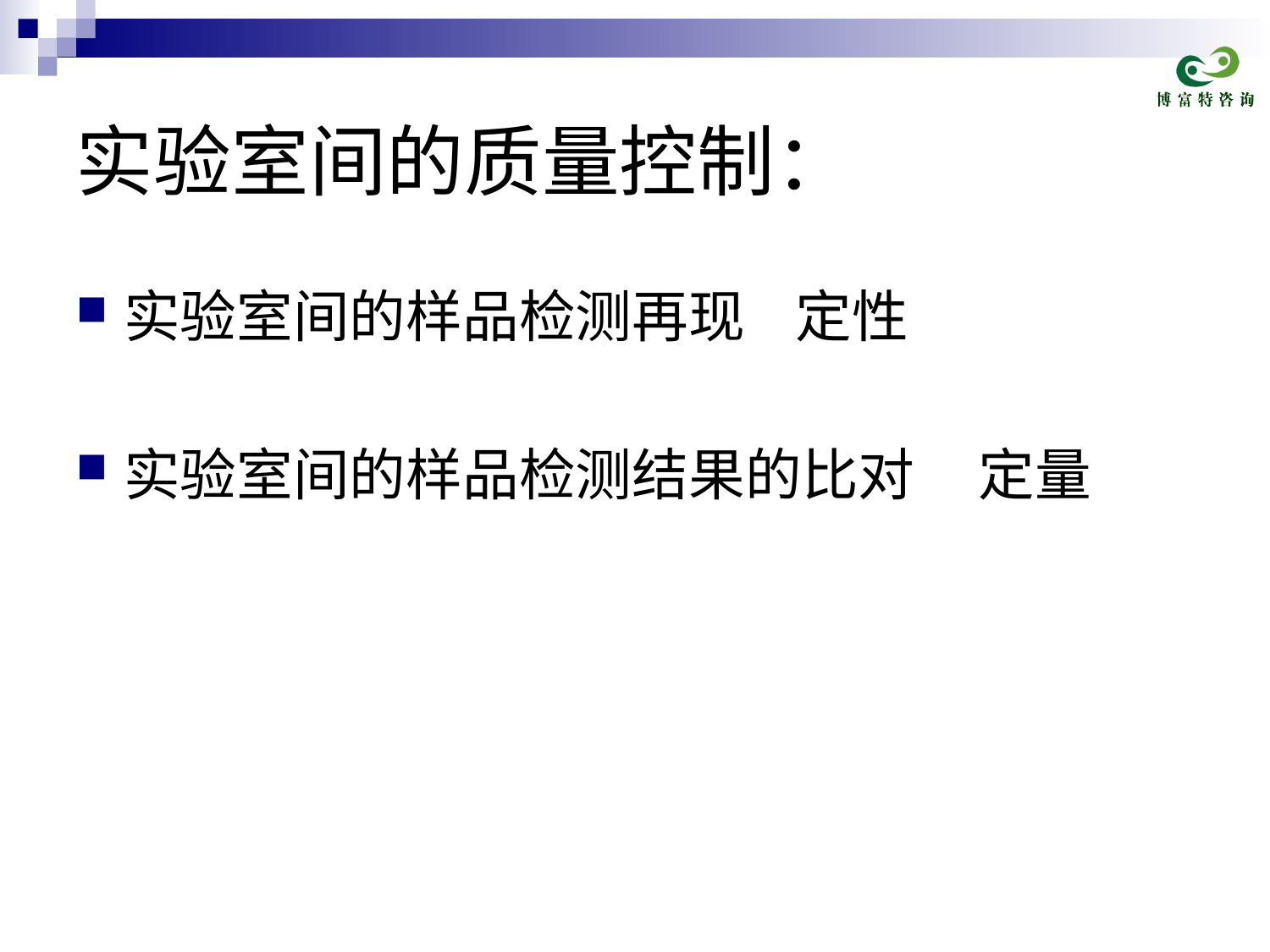

# 实验室间的质量控制：
实验室间的样品检测再现    定性

实验室间的样品检测结果的比对     定量